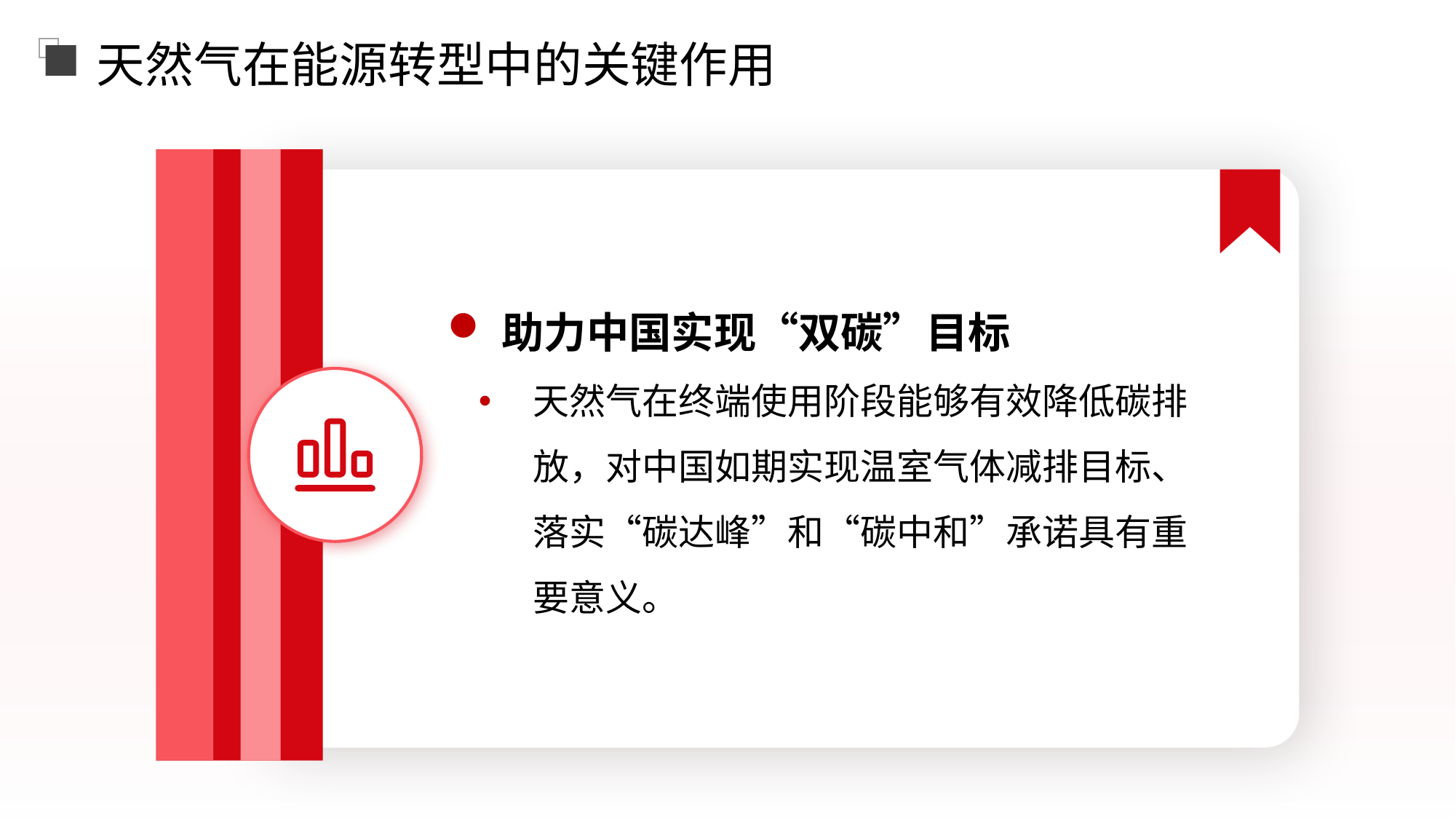

天然气在能源转型中的关键作用

助力中国实现“双碳”目标
天然气在终端使用阶段能够有效降低碳排放，对中国如期实现温室气体减排目标、落实“碳达峰”和“碳中和”承诺具有重要意义。